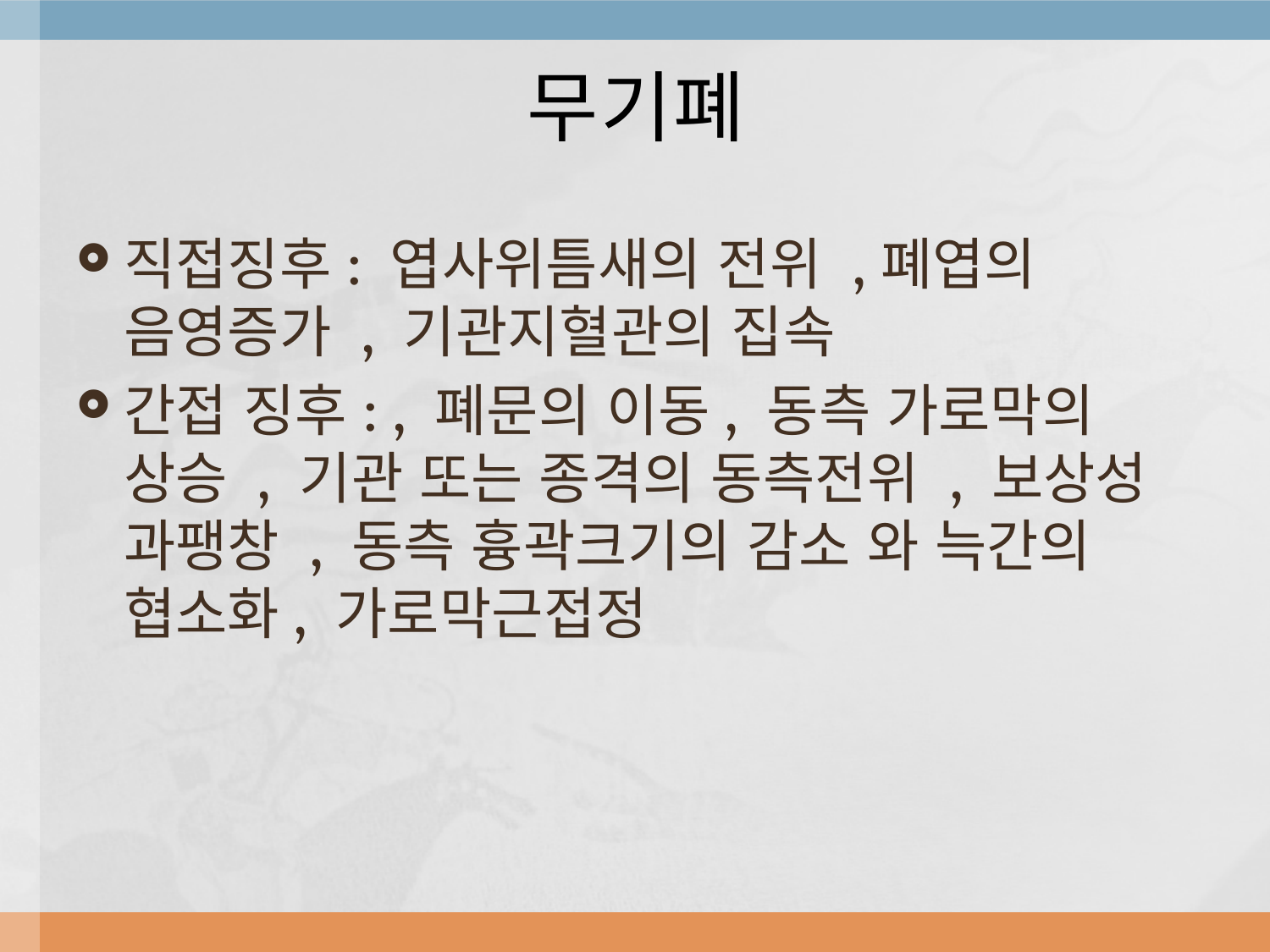

# 무기폐
직접징후: 엽사위틈새의 전위 ,폐엽의 음영증가 , 기관지혈관의 집속
간접 징후: , 폐문의 이동, 동측 가로막의 상승 , 기관 또는 종격의 동측전위 , 보상성 과팽창 , 동측 흉곽크기의 감소 와 늑간의 협소화, 가로막근접정